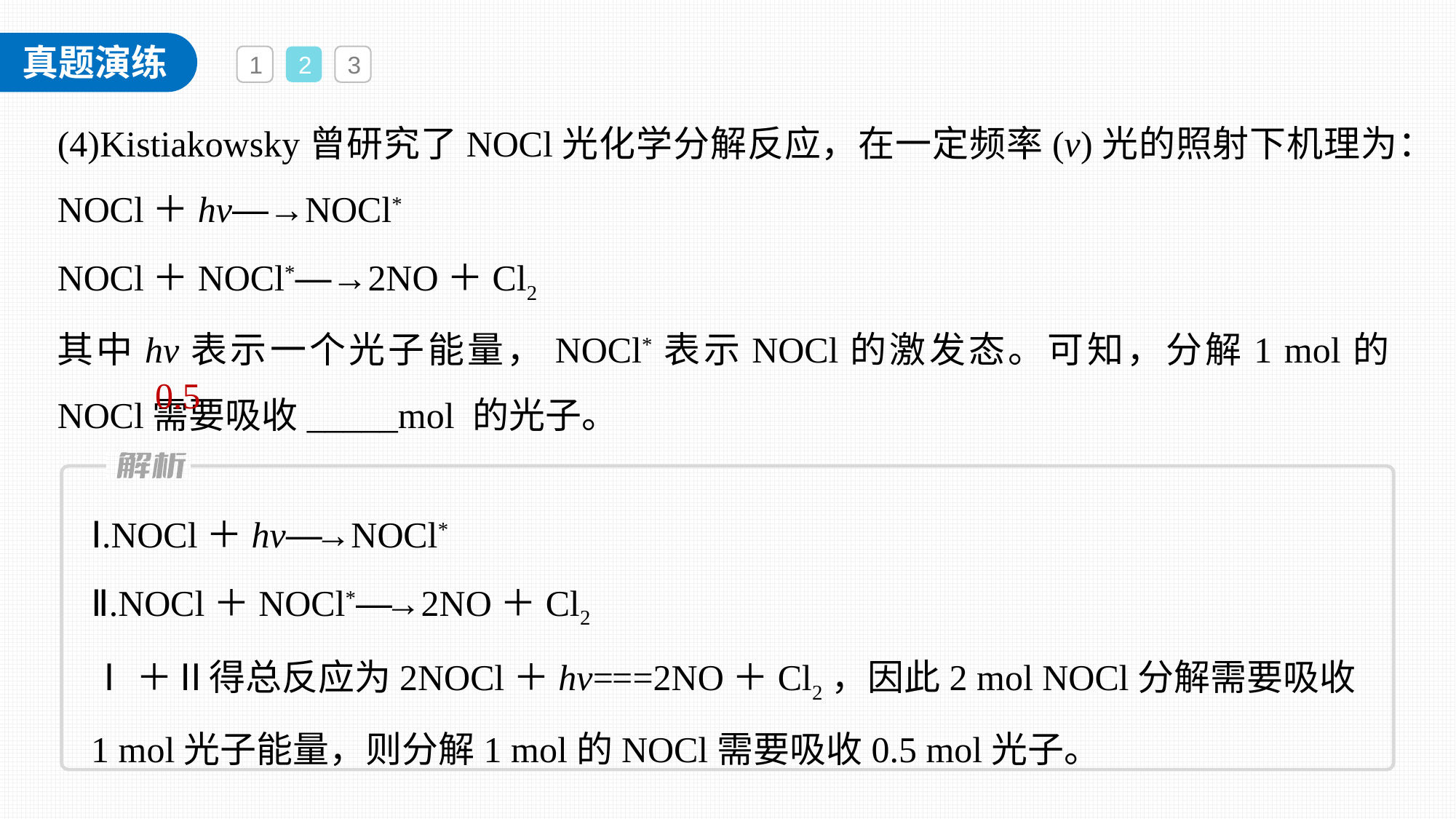

1
2
3
(4)Kistiakowsky曾研究了NOCl光化学分解反应，在一定频率(ν)光的照射下机理为：
NOCl＋hν―→NOCl*
NOCl＋NOCl*―→2NO＋Cl2
其中hν表示一个光子能量，NOCl*表示NOCl的激发态。可知，分解1 mol的NOCl需要吸收_____mol 的光子。
0.5

Ⅰ.NOCl＋hν―→NOCl*
Ⅱ.NOCl＋NOCl*―→2NO＋Cl2
Ⅰ＋Ⅱ得总反应为2NOCl＋hν===2NO＋Cl2，因此2 mol NOCl分解需要吸收1 mol光子能量，则分解1 mol的NOCl需要吸收0.5 mol光子。